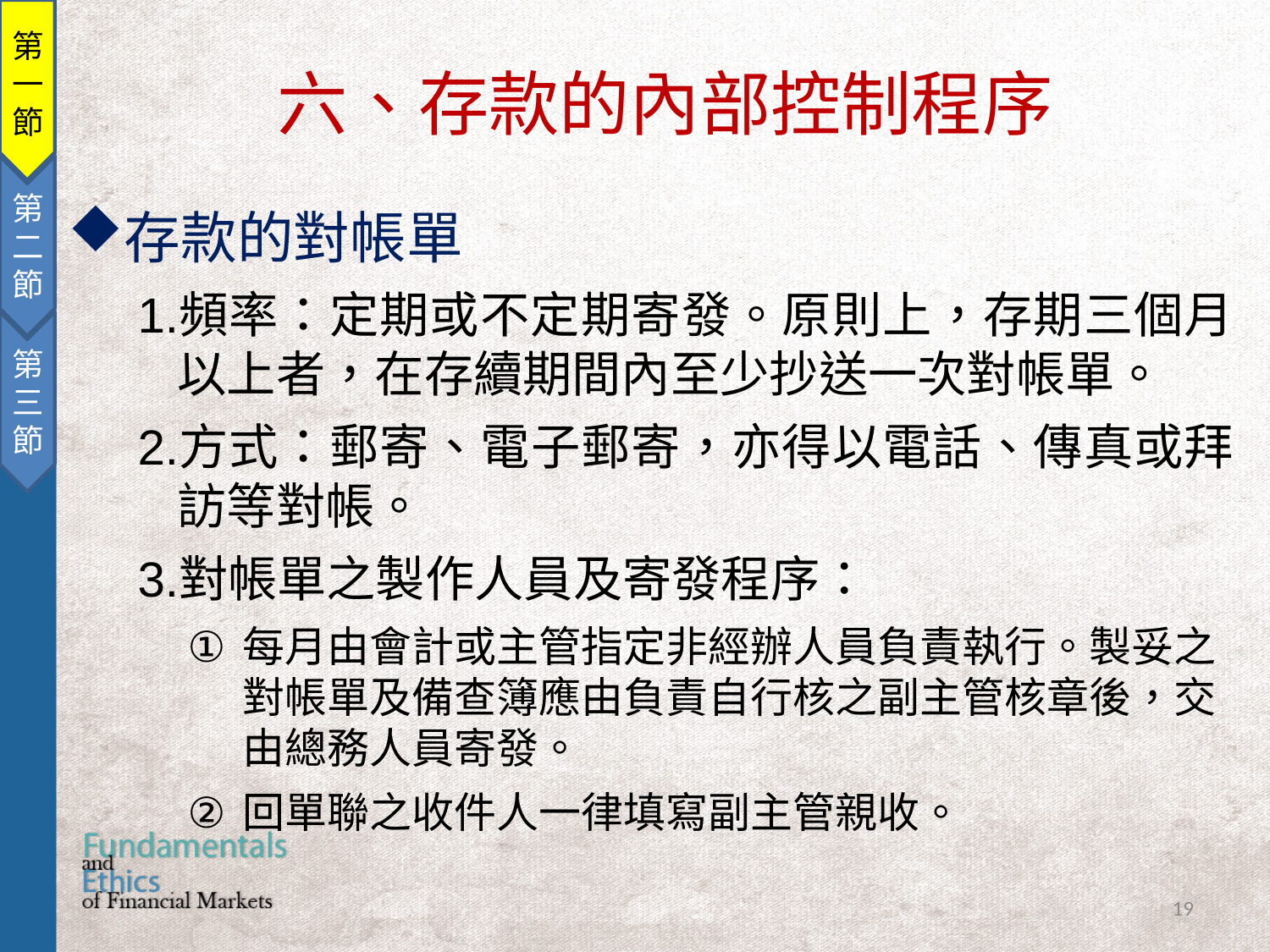

第一節
第二節
第三節
六、存款的內部控制程序
存款的對帳單
頻率：定期或不定期寄發。原則上，存期三個月以上者，在存續期間內至少抄送一次對帳單。
方式：郵寄、電子郵寄，亦得以電話、傳真或拜訪等對帳。
對帳單之製作人員及寄發程序：
每月由會計或主管指定非經辦人員負責執行。製妥之對帳單及備查簿應由負責自行核之副主管核章後，交由總務人員寄發。
回單聯之收件人一律填寫副主管親收。
19